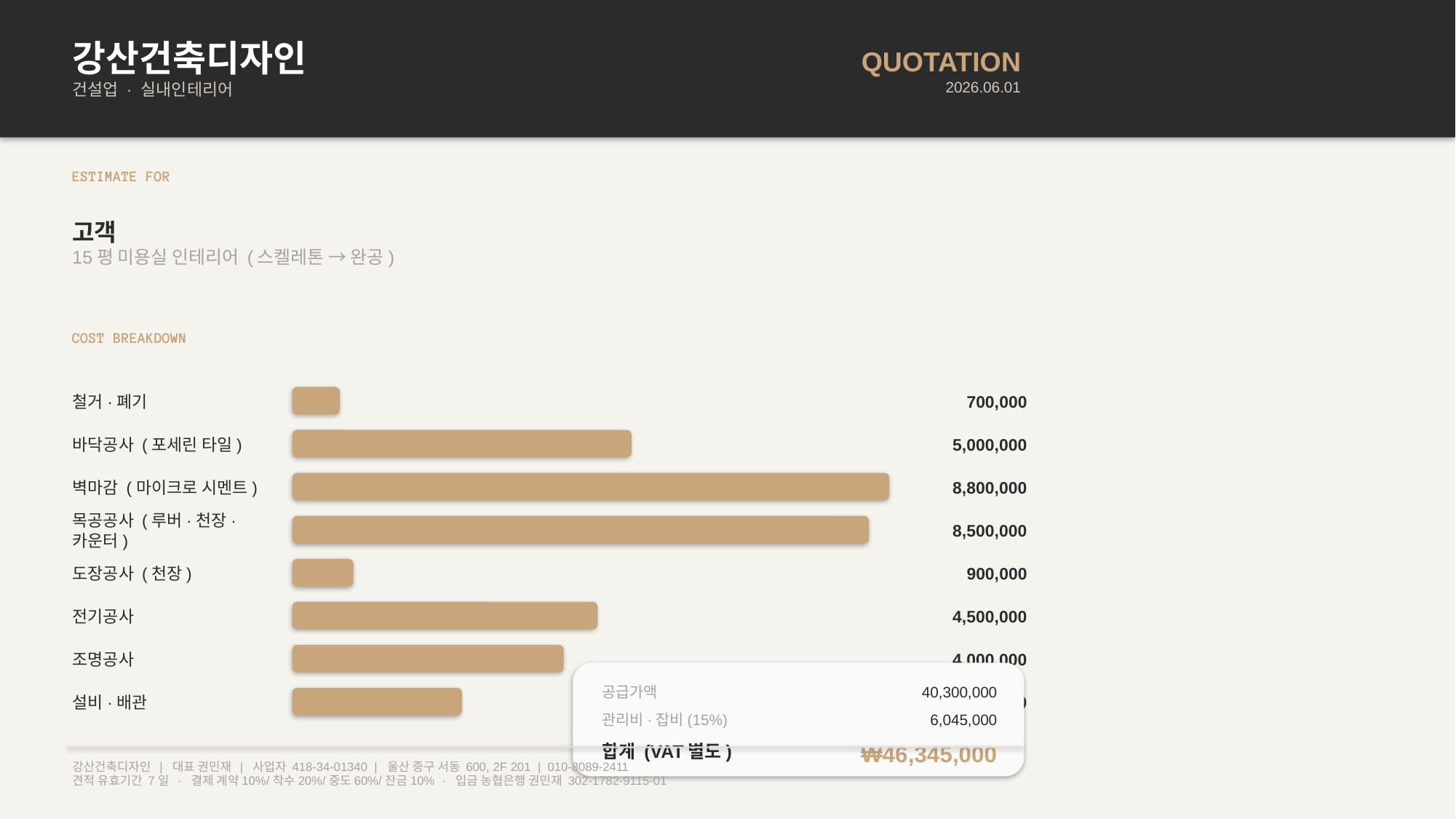

강산건축디자인
건설업 · 실내인테리어
QUOTATION
2026.06.01
ESTIMATE FOR
고객
15평 미용실 인테리어 (스켈레톤 → 완공)
COST BREAKDOWN
철거·폐기
700,000

바닥공사 (포세린 타일)
5,000,000

벽마감 (마이크로 시멘트)
8,800,000

목공공사 (루버·천장·카운터)
8,500,000

도장공사 (천장)
900,000

전기공사
4,500,000

조명공사
4,000,000

공급가액
40,300,000
설비·배관
2,500,000

관리비·잡비(15%)
6,045,000
합계 (VAT별도)
₩46,345,000

강산건축디자인  |  대표 권민재  |  사업자 418-34-01340  |  울산 중구 서동 600, 2F 201  |  010-8089-2411
견적 유효기간 7일  ·  결제 계약10%/착수20%/중도60%/잔금10%  ·  입금 농협은행 권민재 302-1782-9115-01